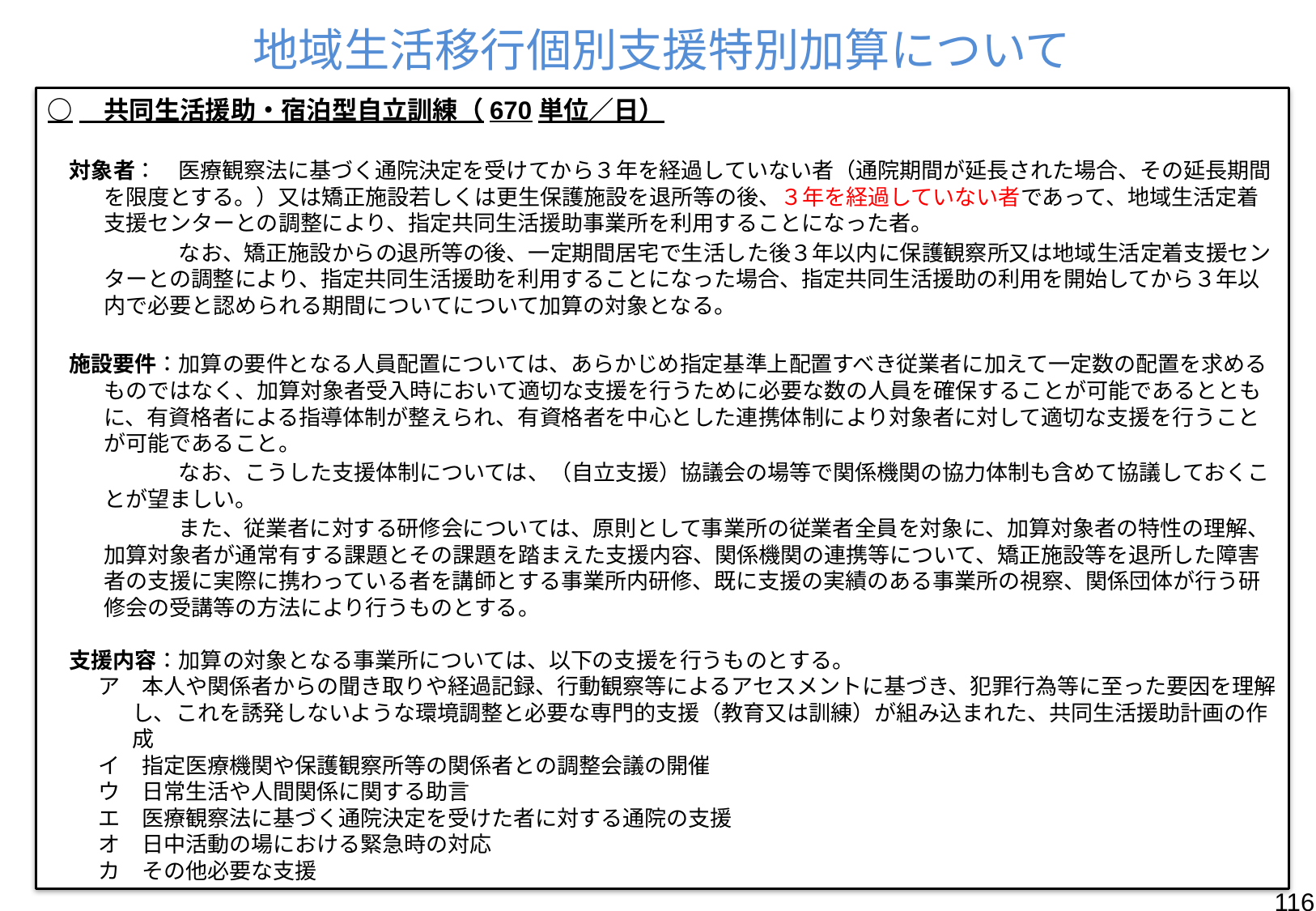

地域生活移行個別支援特別加算について
○　共同生活援助・宿泊型自立訓練（670単位／日）

　対象者：　医療観察法に基づく通院決定を受けてから３年を経過していない者（通院期間が延長された場合、その延長期間を限度とする。）又は矯正施設若しくは更生保護施設を退所等の後、３年を経過していない者であって、地域生活定着支援センターとの調整により、指定共同生活援助事業所を利用することになった者。
　　　　　　なお、矯正施設からの退所等の後、一定期間居宅で生活した後３年以内に保護観察所又は地域生活定着支援センターとの調整により、指定共同生活援助を利用することになった場合、指定共同生活援助の利用を開始してから３年以内で必要と認められる期間についてについて加算の対象となる。

　施設要件：加算の要件となる人員配置については、あらかじめ指定基準上配置すべき従業者に加えて一定数の配置を求めるものではなく、加算対象者受入時において適切な支援を行うために必要な数の人員を確保することが可能であるとともに、有資格者による指導体制が整えられ、有資格者を中心とした連携体制により対象者に対して適切な支援を行うことが可能であること。
　　　　　　なお、こうした支援体制については、（自立支援）協議会の場等で関係機関の協力体制も含めて協議しておくことが望ましい。
　　　　　　また、従業者に対する研修会については、原則として事業所の従業者全員を対象に、加算対象者の特性の理解、加算対象者が通常有する課題とその課題を踏まえた支援内容、関係機関の連携等について、矯正施設等を退所した障害者の支援に実際に携わっている者を講師とする事業所内研修、既に支援の実績のある事業所の視察、関係団体が行う研修会の受講等の方法により行うものとする。

　支援内容：加算の対象となる事業所については、以下の支援を行うものとする。
ア　本人や関係者からの聞き取りや経過記録、行動観察等によるアセスメントに基づき、犯罪行為等に至った要因を理解し、これを誘発しないような環境調整と必要な専門的支援（教育又は訓練）が組み込まれた、共同生活援助計画の作成
イ　指定医療機関や保護観察所等の関係者との調整会議の開催
ウ　日常生活や人間関係に関する助言
エ　医療観察法に基づく通院決定を受けた者に対する通院の支援
オ　日中活動の場における緊急時の対応
カ　その他必要な支援
116